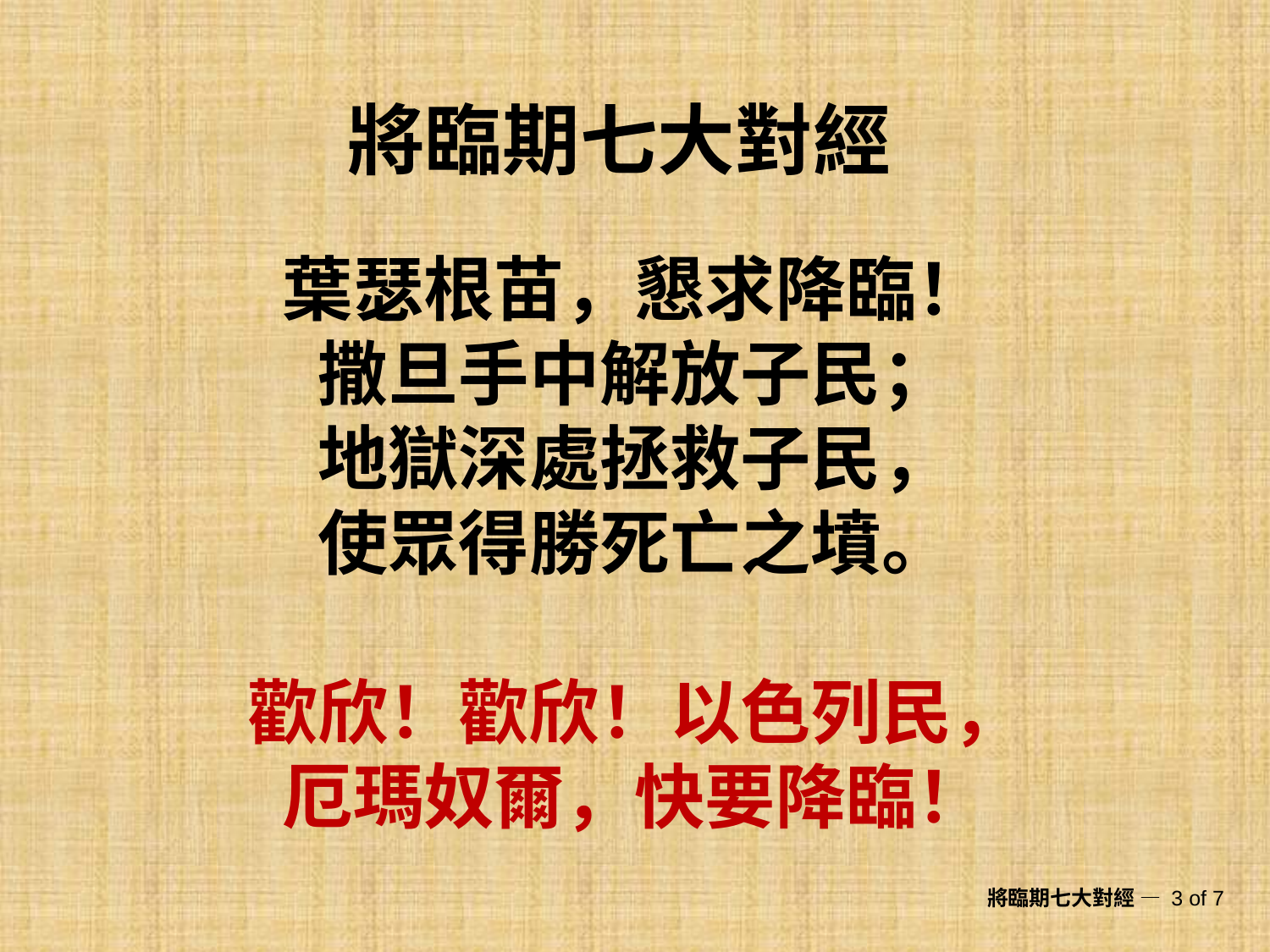

將臨期七大對經
葉瑟根苗，懇求降臨！
撒旦手中解放子民；
地獄深處拯救子民，
使眾得勝死亡之墳。

歡欣！歡欣！以色列民，
厄瑪奴爾，快要降臨！
將臨期七大對經 — 3 of 7